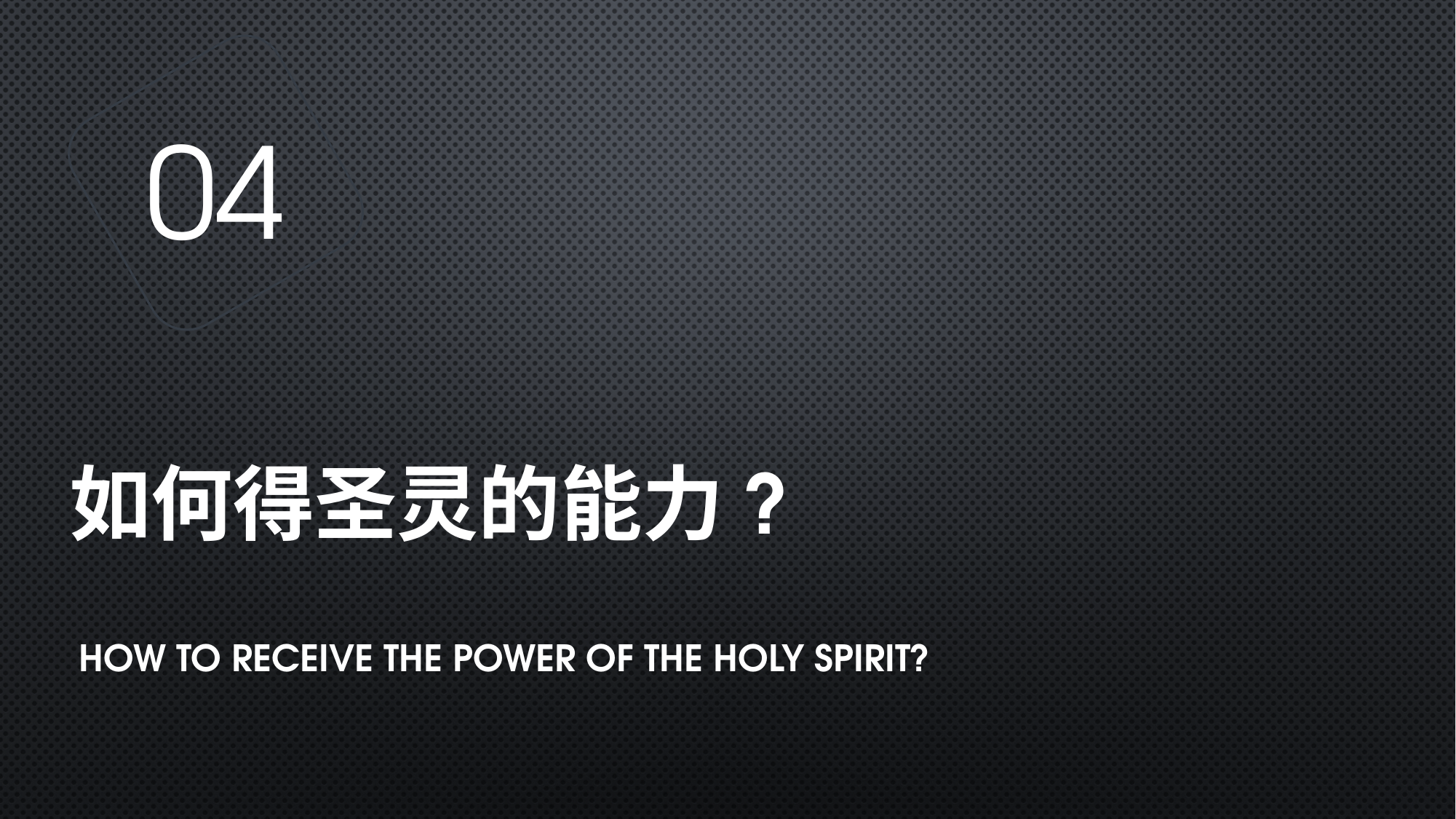

04
# 如何得圣灵的能力?
 How to receive the power of the Holy Spirit?